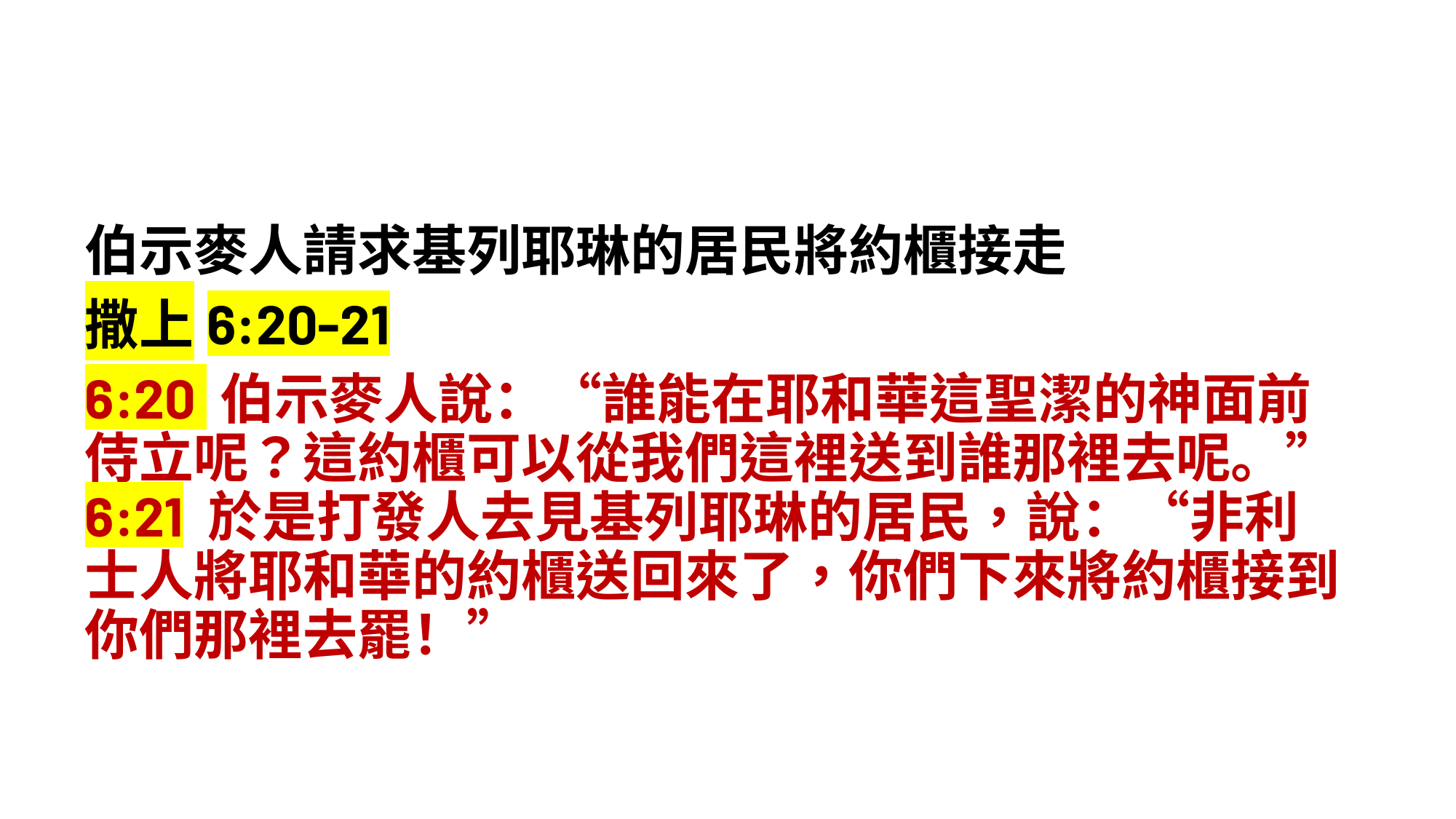

伯示麥人請求基列耶琳的居民將約櫃接走
撒上6:20-21
6:20 伯示麥人說：“誰能在耶和華這聖潔的神面前侍立呢？這約櫃可以從我們這裡送到誰那裡去呢。”6:21 於是打發人去見基列耶琳的居民，說：“非利士人將耶和華的約櫃送回來了，你們下來將約櫃接到你們那裡去罷！”